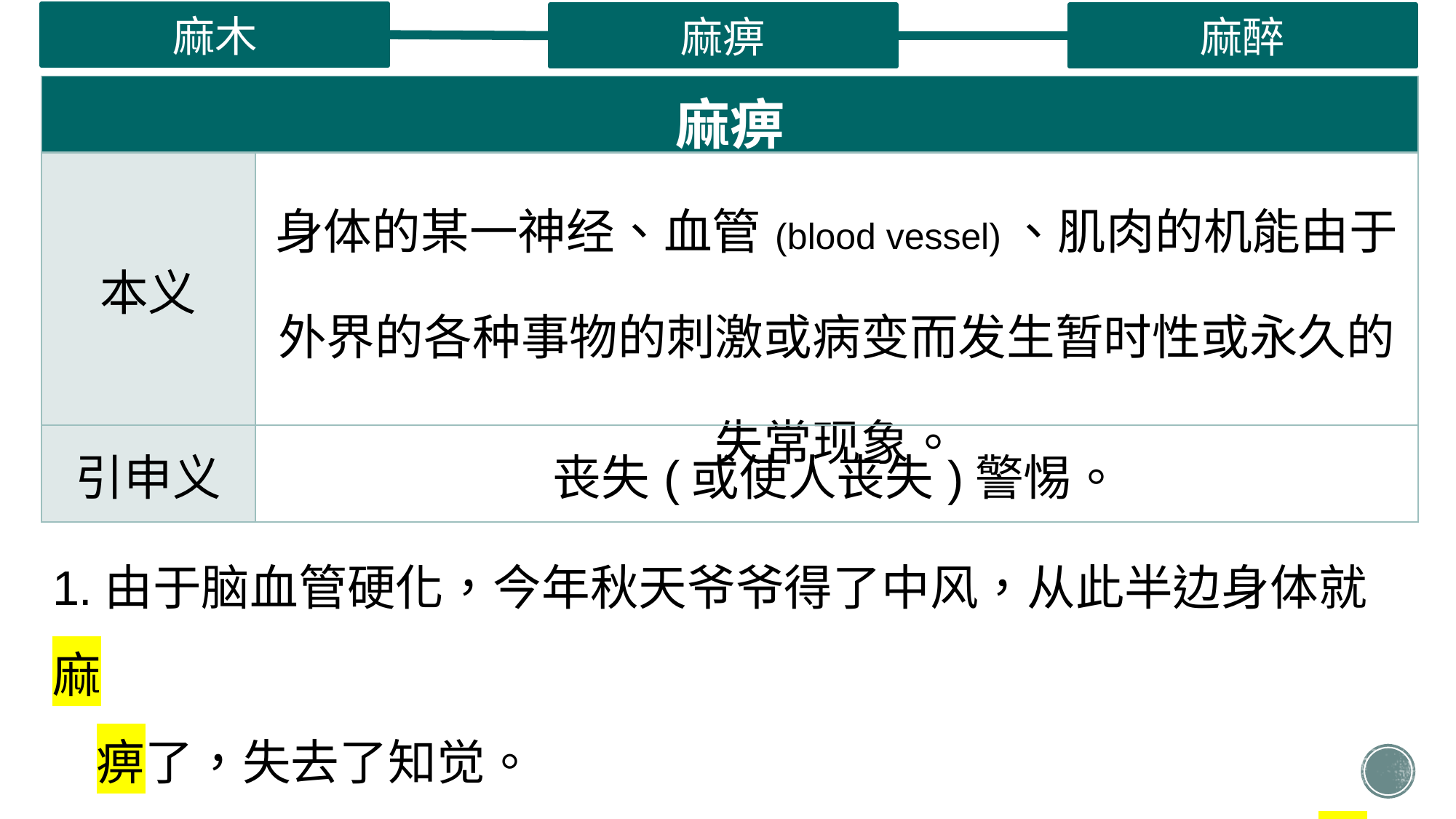

麻木
麻痹
麻醉
| 麻痹 |  |
| --- | --- |
| 本义 | 身体的某一神经、血管(blood vessel)、肌肉的机能由于外界的各种事物的刺激或病变而发生暂时性或永久的失常现象。 |
| 引申义 | 丧失(或使人丧失)警惕。 |
1.由于脑血管硬化，今年秋天爷爷得了中风，从此半边身体就麻
   痹了，失去了知觉。
2.最近这里治安情况不好，大家晚上要提高警惕，千万不能麻痹。